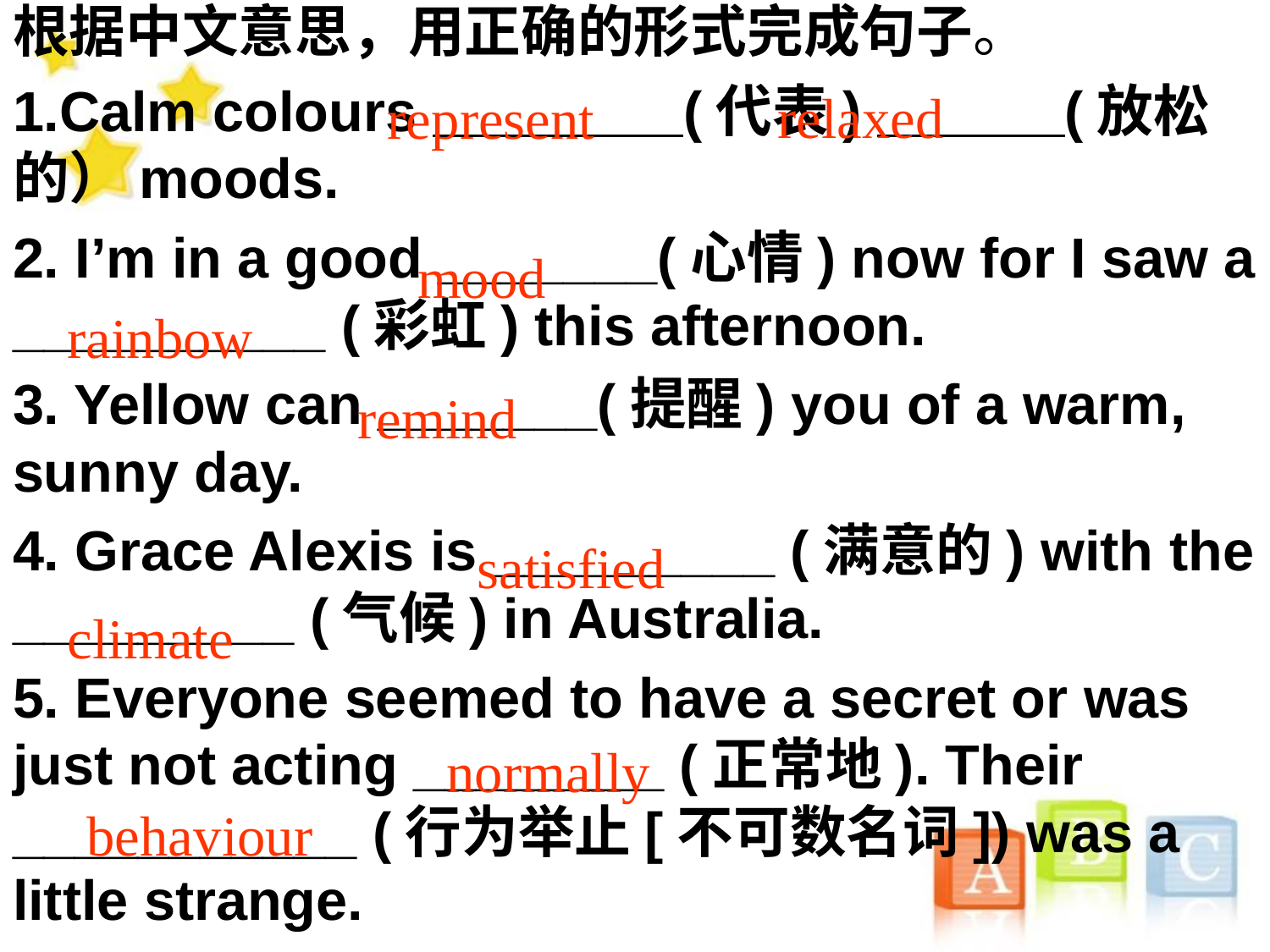

根据中文意思，用正确的形式完成句子。
1.Calm colours                 (代表)             (放松的）moods.
2. I’m in a good _______(心情) now for I saw a __________ (彩虹) this afternoon.
3. Yellow can _______(提醒) you of a warm, sunny day.
4. Grace Alexis is _________ (满意的) with the _________ (气候) in Australia.
5. Everyone seemed to have a secret or was just not acting ________ (正常地). Their ___________ (行为举止[不可数名词]) was a little strange.
relaxed
represent
mood
rainbow
remind
satisfied
climate
normally
behaviour